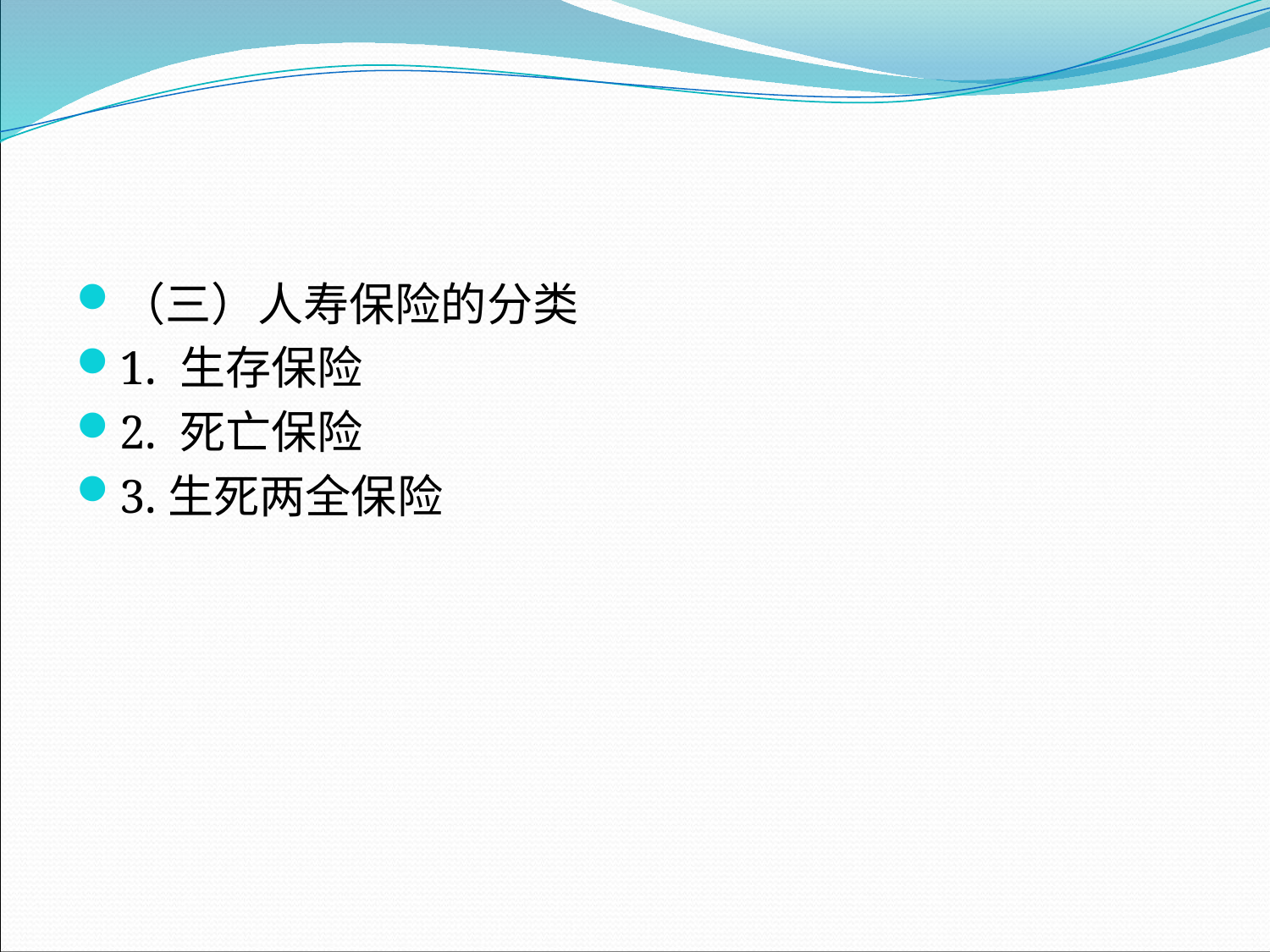

#
（三）人寿保险的分类
1. 生存保险
2. 死亡保险
3.生死两全保险